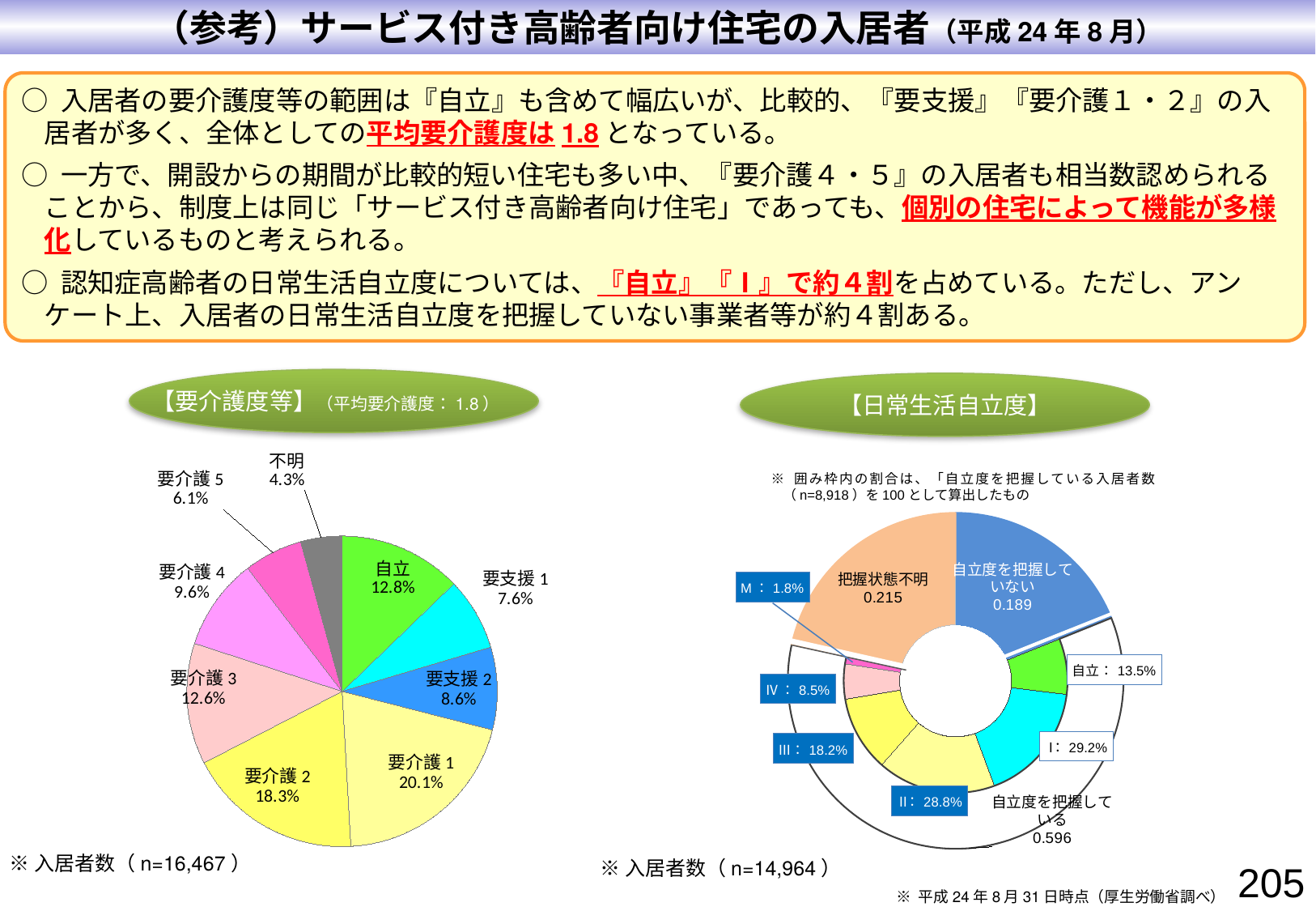

（参考）サービス付き高齢者向け住宅の入居者（平成24年8月）
○ 入居者の要介護度等の範囲は『自立』も含めて幅広いが、比較的、『要支援』『要介護１・２』の入居者が多く、全体としての平均要介護度は1.8となっている。

○ 一方で、開設からの期間が比較的短い住宅も多い中、『要介護４・５』の入居者も相当数認められることから、制度上は同じ「サービス付き高齢者向け住宅」であっても、個別の住宅によって機能が多様化しているものと考えられる。

○ 認知症高齢者の日常生活自立度については、『自立』『Ⅰ』で約４割を占めている。ただし、アンケート上、入居者の日常生活自立度を把握していない事業者等が約４割ある。
【要介護度等】（平均要介護度：1.8）
【日常生活自立度】

### Chart

| Category | 要介護度等 |
|---|---|
| 自立 | 0.128 |
| 要支援1 | 0.076 |
| 要支援2 | 0.08600000000000002 |
| 要介護1 | 0.201 |
| 要介護2 | 0.18300000000000025 |
| 要介護3 | 0.126 |
| 要介護4 | 0.096 |
| 要介護5 | 0.06100000000000001 |
| 不明 | 0.043000000000000003 |
※ 囲み枠内の割合は、「自立度を把握している入居者数（n=8,918）を100として算出したもの

### Chart

| Category | 列2 | 列1 |
|---|---|---|
| 自立度を把握していない | None | 0.189 |
|  | 0.189 | None |
| 自立度を把握している | None | 0.596 |
| 自立 | 0.08046 | None |
| Ⅰ | 0.174032 | None |
| Ⅱ | 0.17164799999999997 | None |
| Ⅲ | 0.108472 | None |
| Ⅳ | 0.050660000000000004 | None |
| M | 0.010727999999999998 | None |
| 把握状態不明 | None | 0.215 |
※入居者数（n=16,467）
※入居者数（n=14,964）
205
※ 平成24年8月31日時点（厚生労働省調べ）